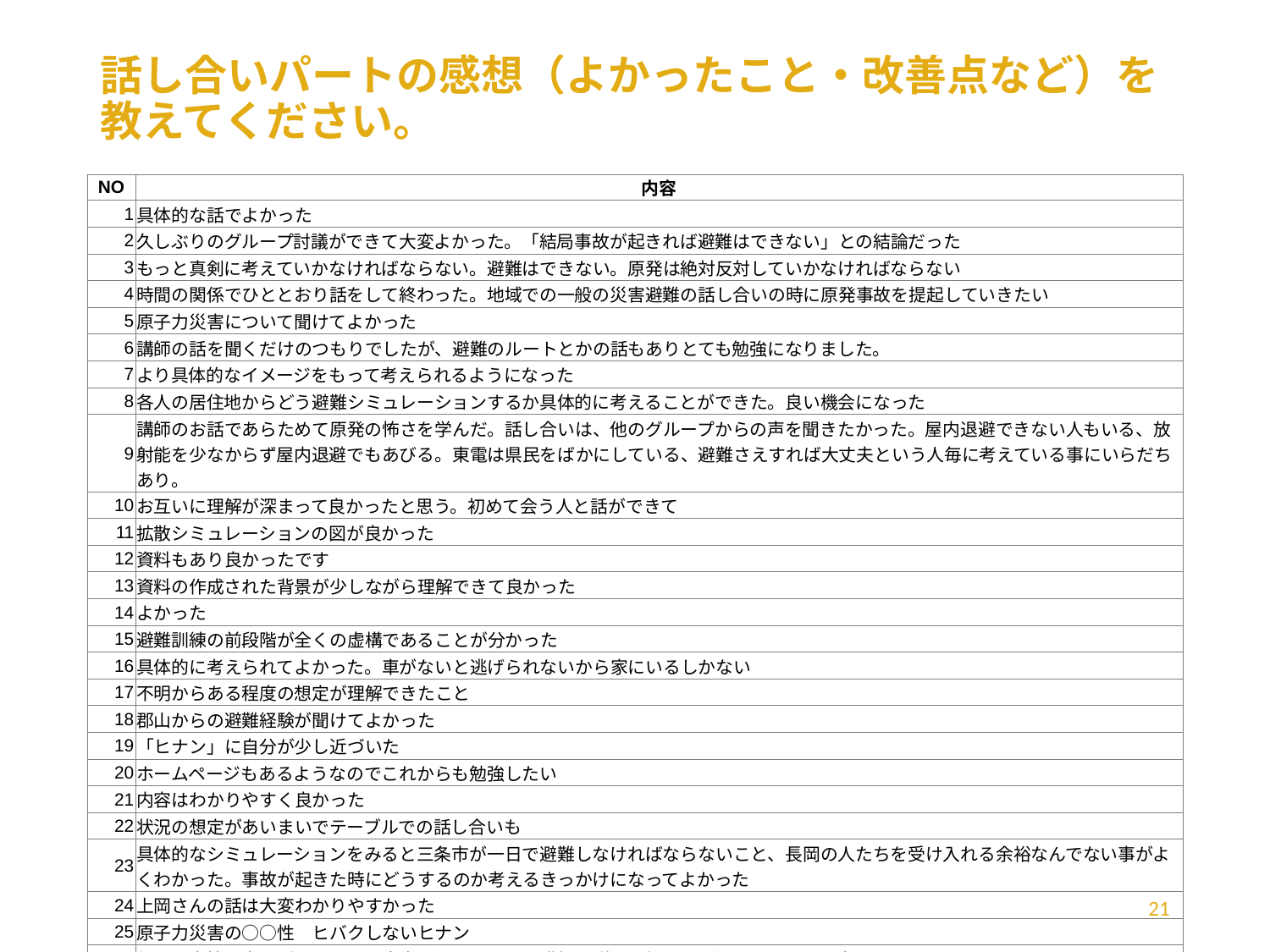

# 話し合いパートの感想（よかったこと・改善点など）を教えてください。
| NO | 内容 |
| --- | --- |
| 1 | 具体的な話でよかった |
| 2 | 久しぶりのグループ討議ができて大変よかった。「結局事故が起きれば避難はできない」との結論だった |
| 3 | もっと真剣に考えていかなければならない。避難はできない。原発は絶対反対していかなければならない |
| 4 | 時間の関係でひととおり話をして終わった。地域での一般の災害避難の話し合いの時に原発事故を提起していきたい |
| 5 | 原子力災害について聞けてよかった |
| 6 | 講師の話を聞くだけのつもりでしたが、避難のルートとかの話もありとても勉強になりました。 |
| 7 | より具体的なイメージをもって考えられるようになった |
| 8 | 各人の居住地からどう避難シミュレーションするか具体的に考えることができた。良い機会になった |
| 9 | 講師のお話であらためて原発の怖さを学んだ。話し合いは、他のグループからの声を聞きたかった。屋内退避できない人もいる、放射能を少なからず屋内退避でもあびる。東電は県民をばかにしている、避難さえすれば大丈夫という人毎に考えている事にいらだちあり。 |
| 10 | お互いに理解が深まって良かったと思う。初めて会う人と話ができて |
| 11 | 拡散シミュレーションの図が良かった |
| 12 | 資料もあり良かったです |
| 13 | 資料の作成された背景が少しながら理解できて良かった |
| 14 | よかった |
| 15 | 避難訓練の前段階が全くの虚構であることが分かった |
| 16 | 具体的に考えられてよかった。車がないと逃げられないから家にいるしかない |
| 17 | 不明からある程度の想定が理解できたこと |
| 18 | 郡山からの避難経験が聞けてよかった |
| 19 | 「ヒナン」に自分が少し近づいた |
| 20 | ホームページもあるようなのでこれからも勉強したい |
| 21 | 内容はわかりやすく良かった |
| 22 | 状況の想定があいまいでテーブルでの話し合いも |
| 23 | 具体的なシミュレーションをみると三条市が一日で避難しなければならないこと、長岡の人たちを受け入れる余裕なんでない事がよくわかった。事故が起きた時にどうするのか考えるきっかけになってよかった |
| 24 | 上岡さんの話は大変わかりやすかった |
| 25 | 原子力災害の○○性　ヒバクしないヒナン |
| 26 | 個々の事情は多すぎて一つには方向づけえきない。講師の説明は細かい所を言われていて良かった |
21